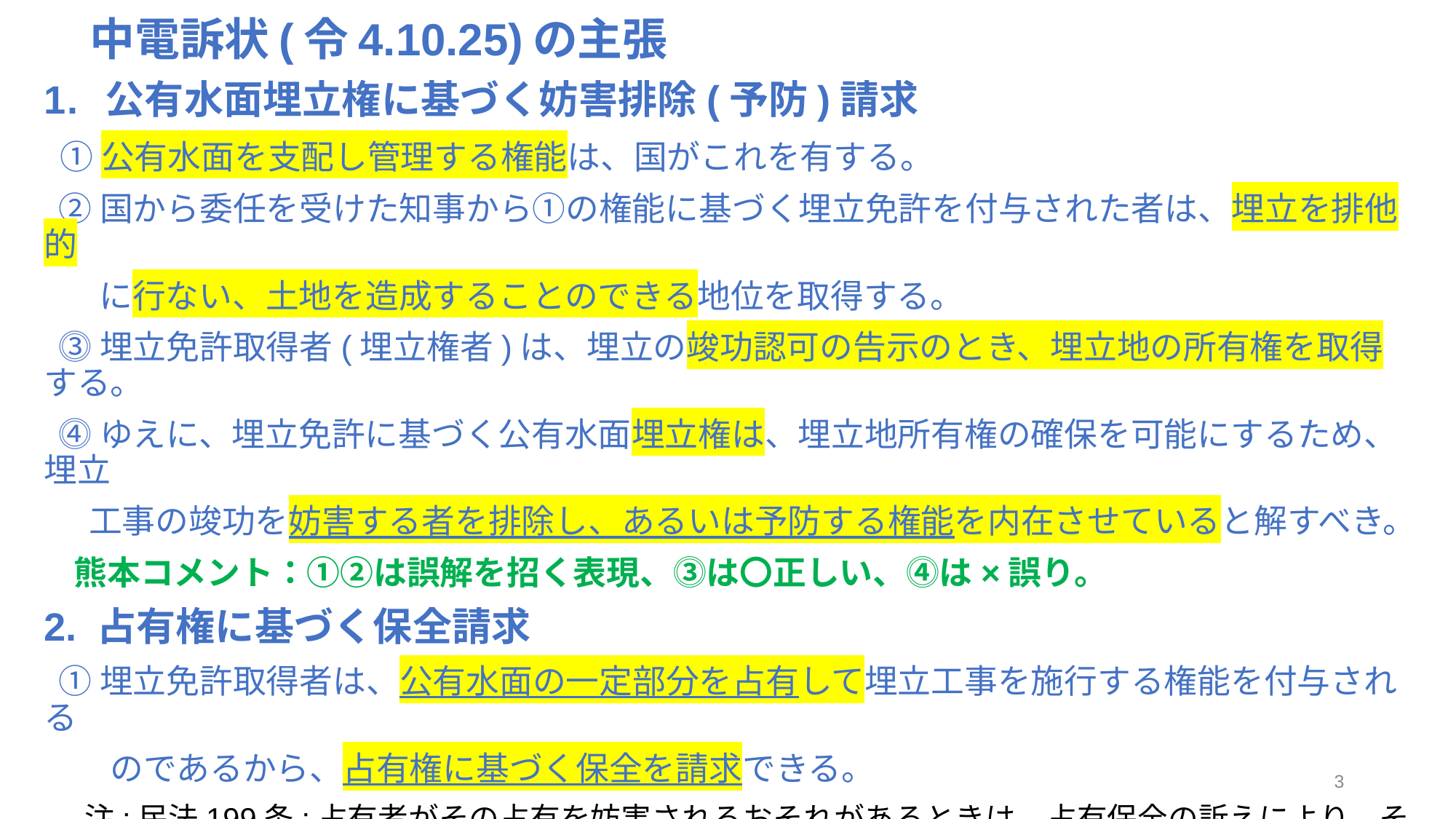

# 中電訴状(令4.10.25)の主張
公有水面埋立権に基づく妨害排除(予防)請求
  ①公有水面を支配し管理する権能は、国がこれを有する。
  ②国から委任を受けた知事から①の権能に基づく埋立免許を付与された者は、埋立を排他的
　   に行ない、土地を造成することのできる地位を取得する。
  ⓷埋立免許取得者(埋立権者)は、埋立の竣功認可の告示のとき、埋立地の所有権を取得する。
  ⓸ゆえに、埋立免許に基づく公有水面埋立権は、埋立地所有権の確保を可能にするため、埋立
     工事の竣功を妨害する者を排除し、あるいは予防する権能を内在させていると解すべき。
   熊本コメント：①②は誤解を招く表現、⓷は〇正しい、⓸は×誤り。
2. 占有権に基づく保全請求
  ①埋立免許取得者は、公有水面の一定部分を占有して埋立工事を施行する権能を付与される
　　のであるから、占有権に基づく保全を請求できる。
     注:民法199条:占有者がその占有を妨害されるおそれがあるときは、占有保全の訴えにより、その妨害
　　　　の予防又は損害賠償の担保を請求することができる。
   熊本コメント：①は×誤り。
3